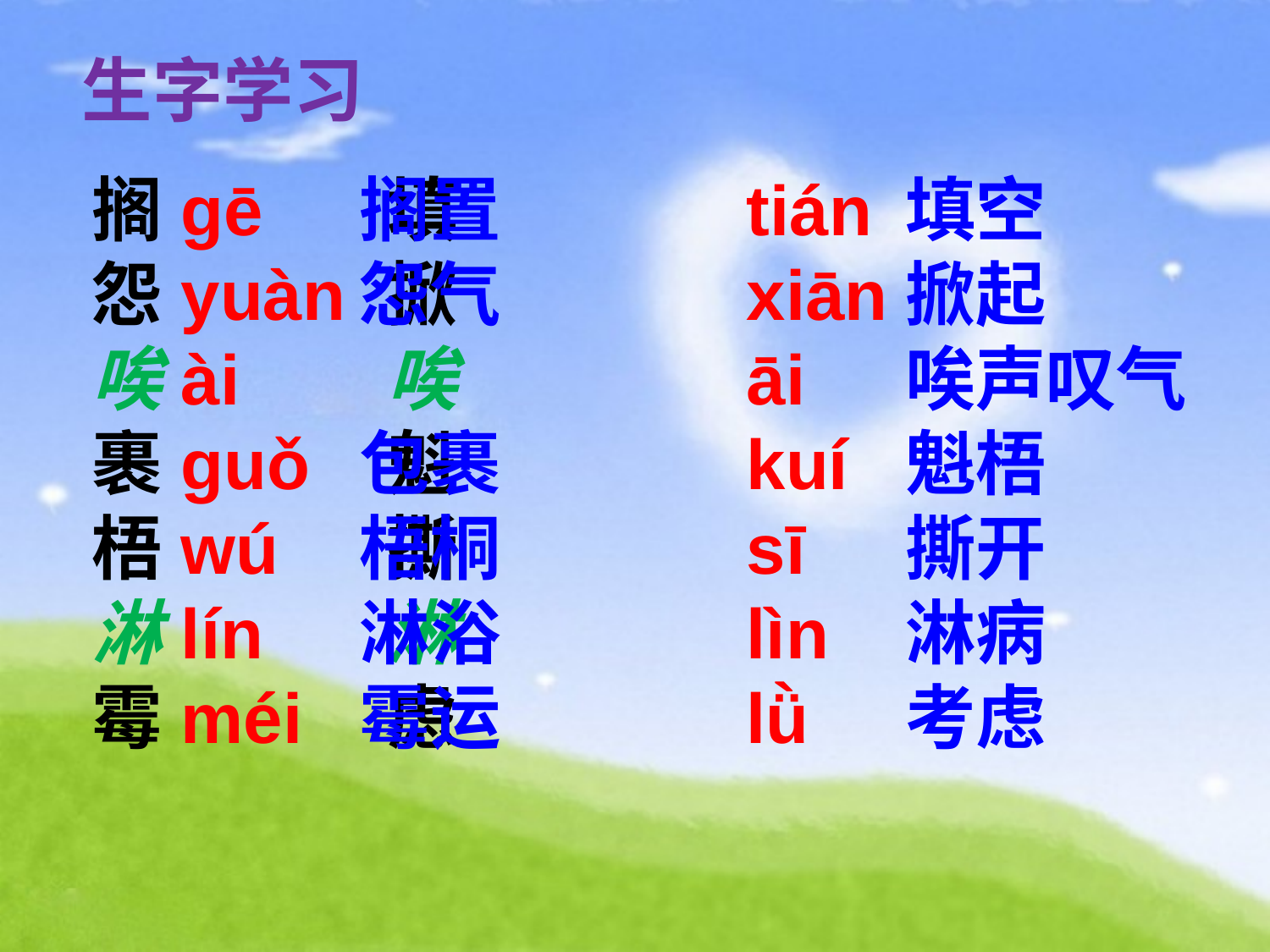

生字学习
搁              填
怨              掀
唉              唉
裹              魁
梧              撕
淋              淋
霉              虑
gē
yuàn
ài
guǒ
wú
lín
méi
搁置
怨气

包裹
梧桐
淋浴
霉运
tián
xiān
āi
kuí
sī
lìn
lǜ
填空
掀起
唉声叹气
魁梧
撕开
淋病
考虑